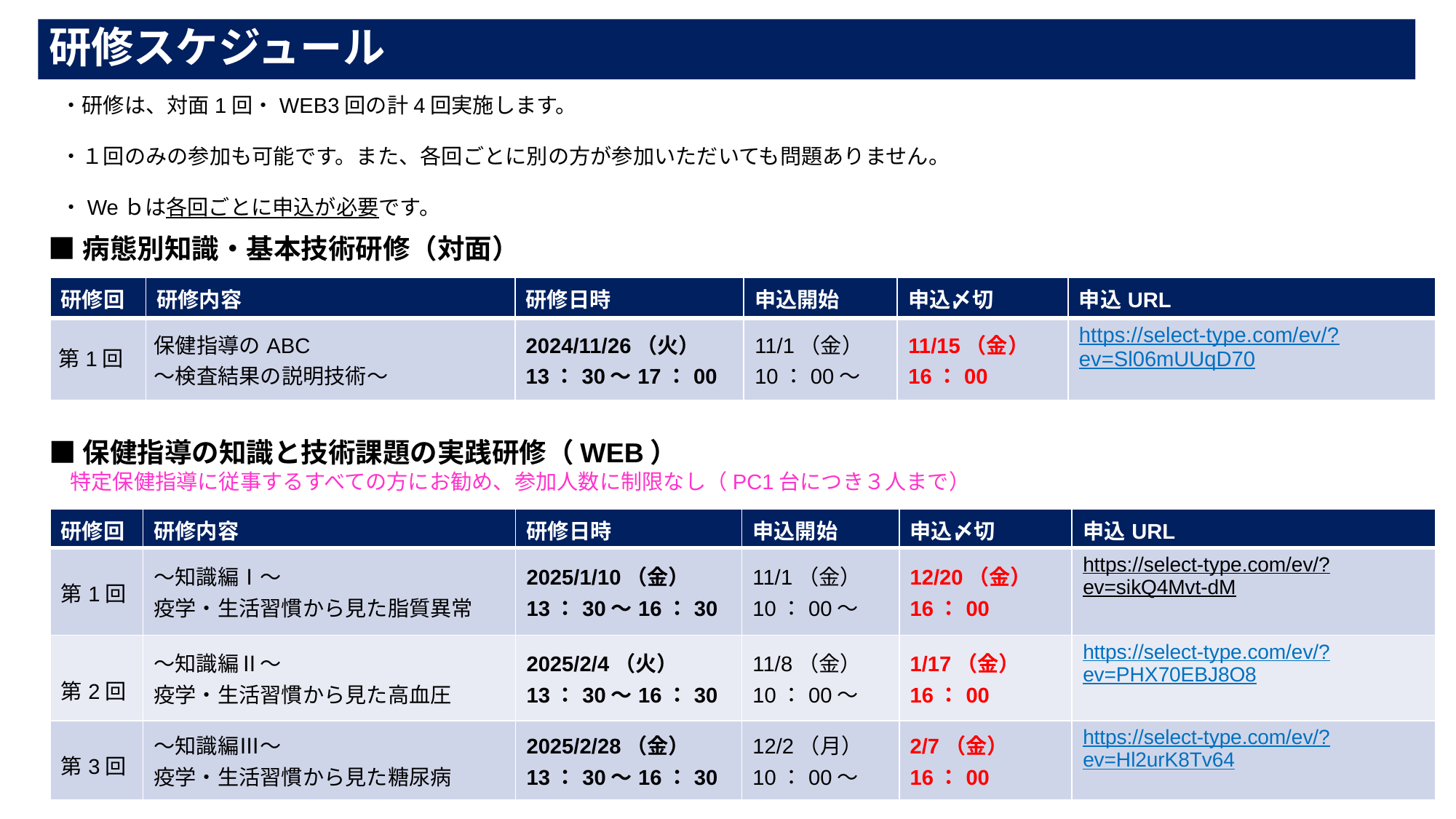

研修スケジュール
・研修は、対面1回・WEB3回の計4回実施します。

・１回のみの参加も可能です。また、各回ごとに別の方が参加いただいても問題ありません。

・Weｂは各回ごとに申込が必要です。
■病態別知識・基本技術研修（対面）
| 研修回 | 研修内容 | 研修日時 | 申込開始 | 申込〆切 | 申込URL |
| --- | --- | --- | --- | --- | --- |
| 第1回 | 保健指導のABC ～検査結果の説明技術～ | 2024/11/26（火） 13：30～17：00 | 11/1（金） 10：00～ | 11/15（金） 16：00 | https://select-type.com/ev/?ev=Sl06mUUqD70 |
■保健指導の知識と技術課題の実践研修（WEB）
　特定保健指導に従事するすべての方にお勧め、参加人数に制限なし（PC1台につき３人まで）
| 研修回 | 研修内容 | 研修日時 | 申込開始 | 申込〆切 | 申込URL |
| --- | --- | --- | --- | --- | --- |
| 第1回 | ～知識編Ⅰ～ 疫学・生活習慣から見た脂質異常 | 2025/1/10（金） 13：30～16：30 | 11/1（金） 10：00～ | 12/20（金） 16：00 | https://select-type.com/ev/?ev=sikQ4Mvt-dM |
| 第2回 | ～知識編Ⅱ～ 疫学・生活習慣から見た高血圧 | 2025/2/4（火） 13：30～16：30 | 11/8（金） 10：00～ | 1/17（金） 16：00 | https://select-type.com/ev/?ev=PHX70EBJ8O8 |
| 第3回 | ～知識編Ⅲ～ 疫学・生活習慣から見た糖尿病 | 2025/2/28（金） 13：30～16：30 | 12/2（月） 10：00～ | 2/7（金） 16：00 | https://select-type.com/ev/?ev=Hl2urK8Tv64 |